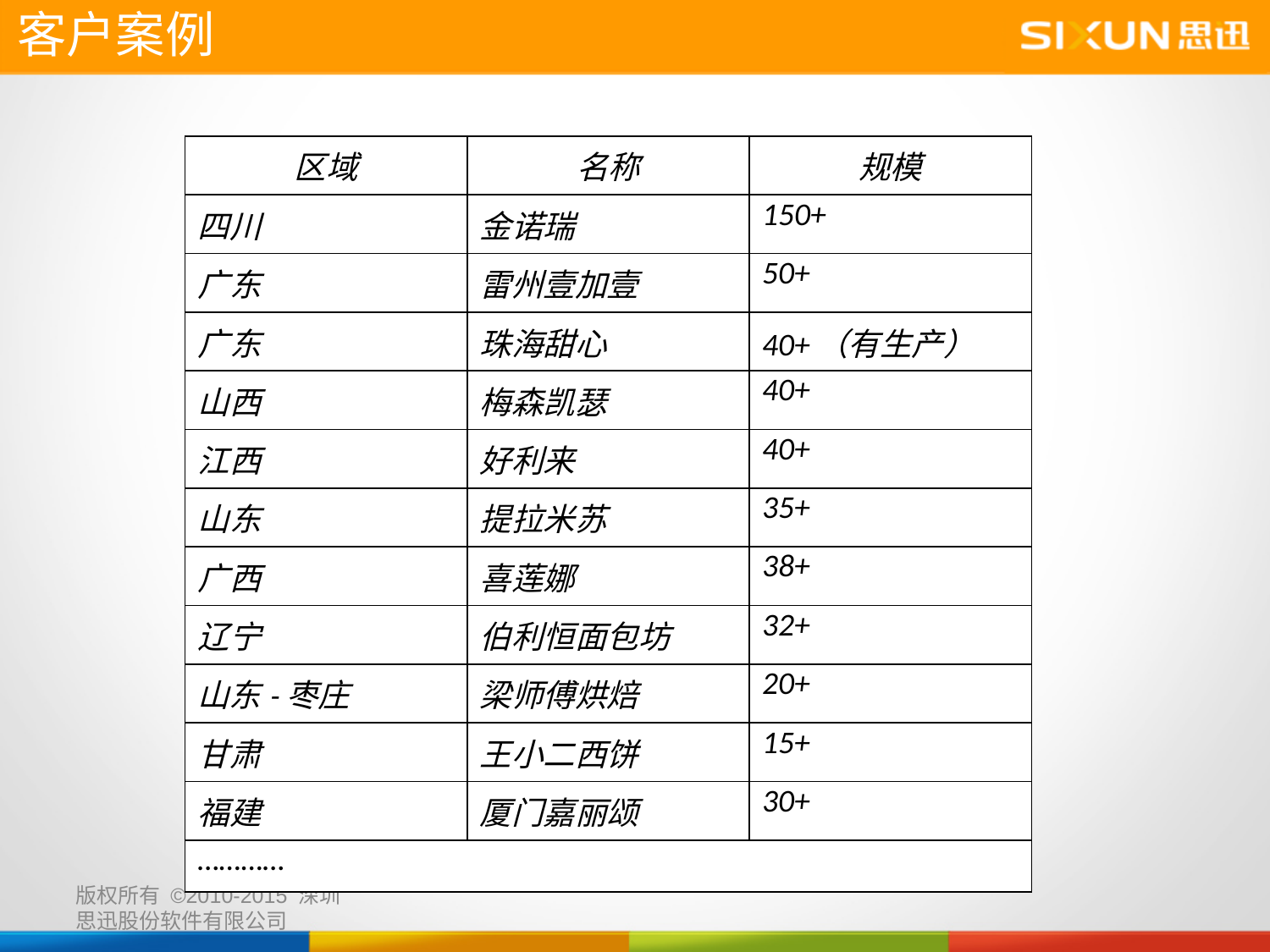

客户案例
| 区域 | 名称 | 规模 |
| --- | --- | --- |
| 四川 | 金诺瑞 | 150+ |
| 广东 | 雷州壹加壹 | 50+ |
| 广东 | 珠海甜心 | 40+（有生产） |
| 山西 | 梅森凯瑟 | 40+ |
| 江西 | 好利来 | 40+ |
| 山东 | 提拉米苏 | 35+ |
| 广西 | 喜莲娜 | 38+ |
| 辽宁 | 伯利恒面包坊 | 32+ |
| 山东-枣庄 | 梁师傅烘焙 | 20+ |
| 甘肃 | 王小二西饼 | 15+ |
| 福建 | 厦门嘉丽颂 | 30+ |
| ………… |  |  |
版权所有 ©2010-2015 深圳思迅股份软件有限公司